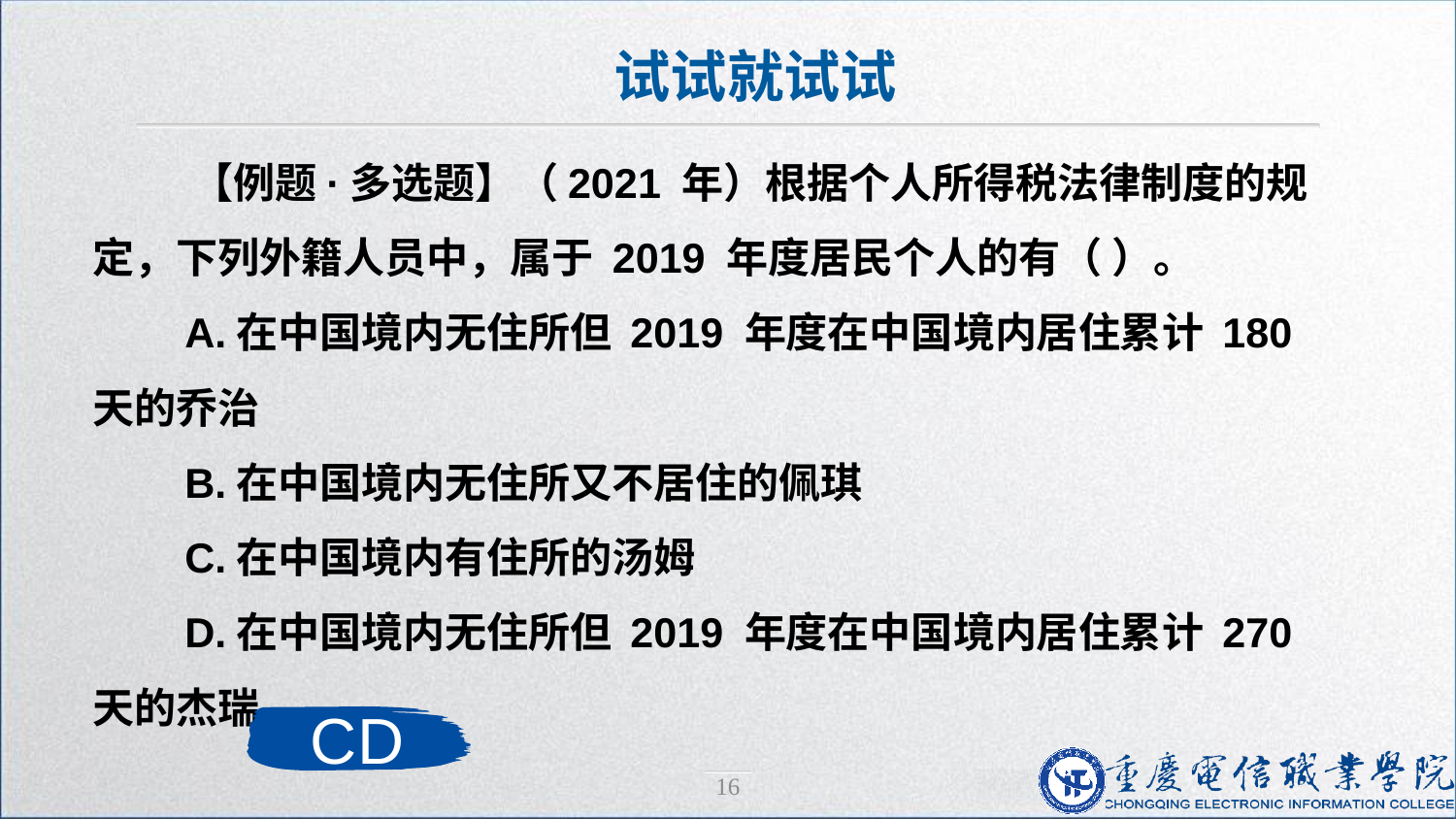

试试就试试
 【例题·多选题】（2021 年）根据个人所得税法律制度的规定，下列外籍人员中，属于 2019 年度居民个人的有（ ）。
 A.在中国境内无住所但 2019 年度在中国境内居住累计 180 天的乔治
 B.在中国境内无住所又不居住的佩琪
 C.在中国境内有住所的汤姆
 D.在中国境内无住所但 2019 年度在中国境内居住累计 270 天的杰瑞
CD

16